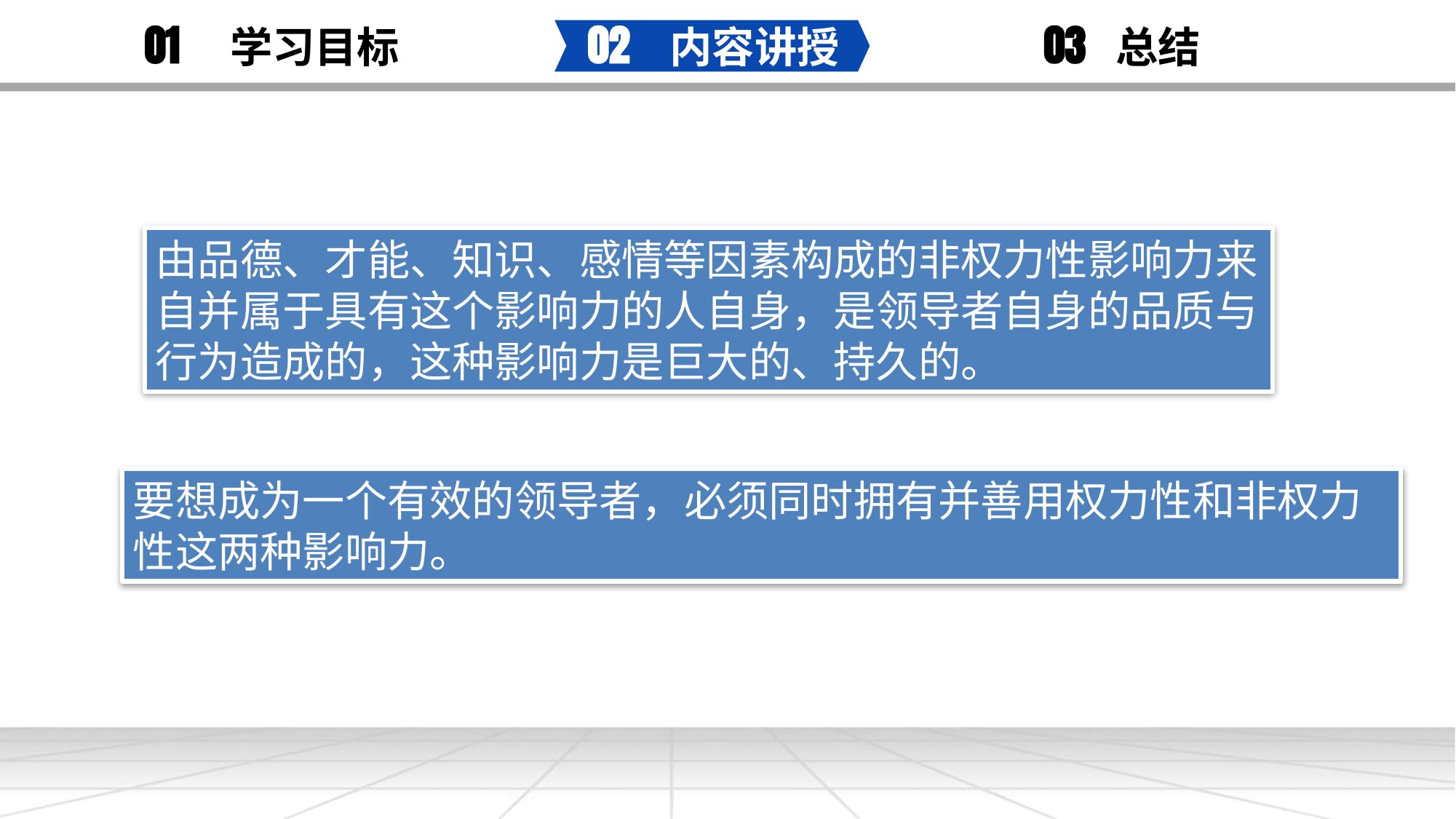

02   内容讲授
03  总结
01    学习目标

由品德、才能、知识、感情等因素构成的非权力性影响力来自并属于具有这个影响力的人自身，是领导者自身的品质与行为造成的，这种影响力是巨大的、持久的。
要想成为一个有效的领导者，必须同时拥有并善用权力性和非权力性这两种影响力。